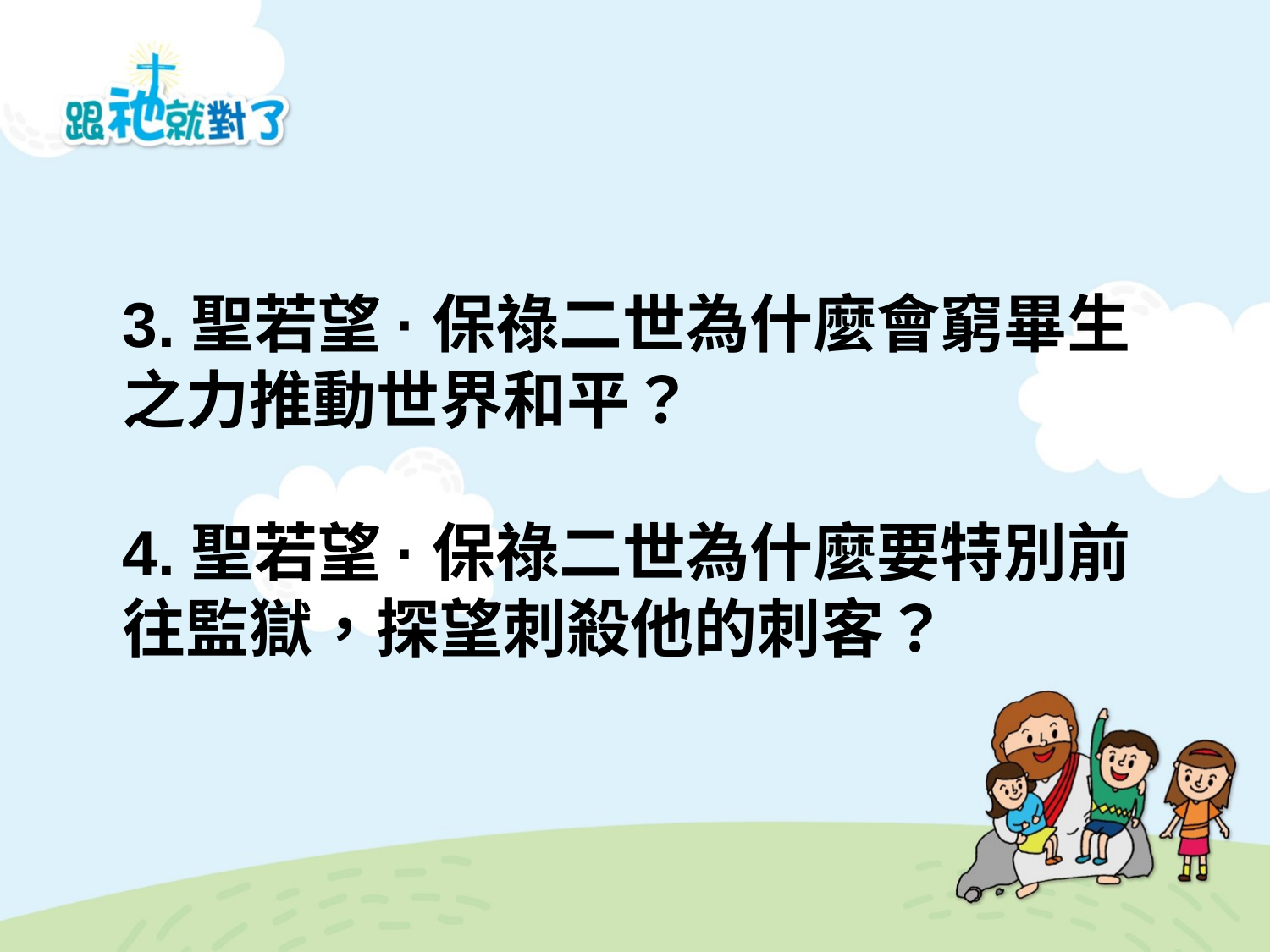

3.聖若望·保祿二世為什麼會窮畢生之力推動世界和平？

4.聖若望·保祿二世為什麼要特別前往監獄，探望刺殺他的刺客？